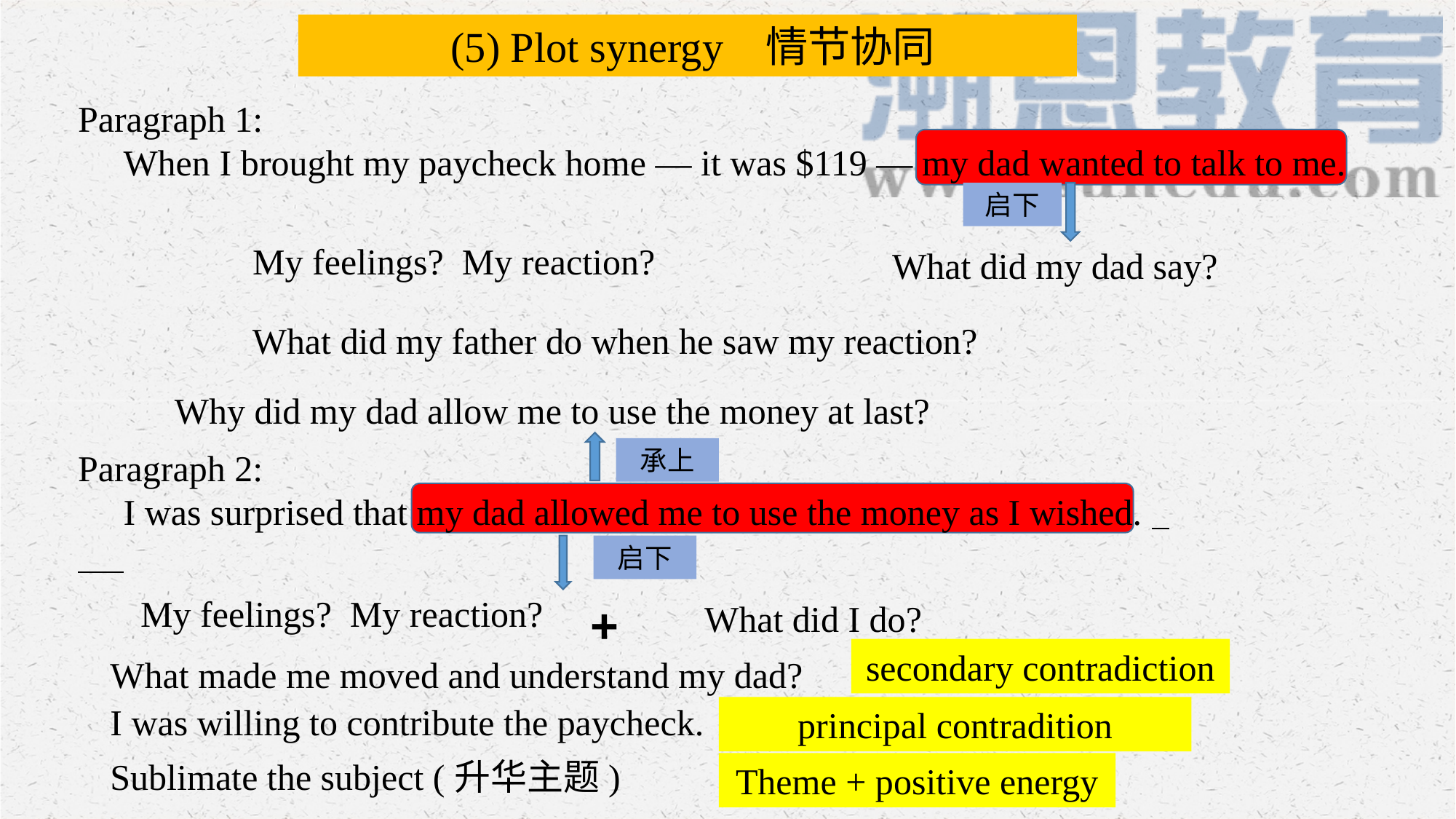

(5) Plot synergy   情节协同
Paragraph 1:     When I brought my paycheck home — it was $119 — my dad wanted to talk to me.

Paragraph 2:     I was surprised that my dad allowed me to use the money as I wished.

启下

My feelings?  My reaction?
What did my dad say?
What did my father do when he saw my reaction?
Why did my dad allow me to use the money at last?

承上

启下
My feelings?  My reaction?
+
What did I do?
secondary contradiction
What made me moved and understand my dad?
I was willing to contribute the paycheck.
principal contradition
Sublimate the subject (升华主题)
Theme + positive energy